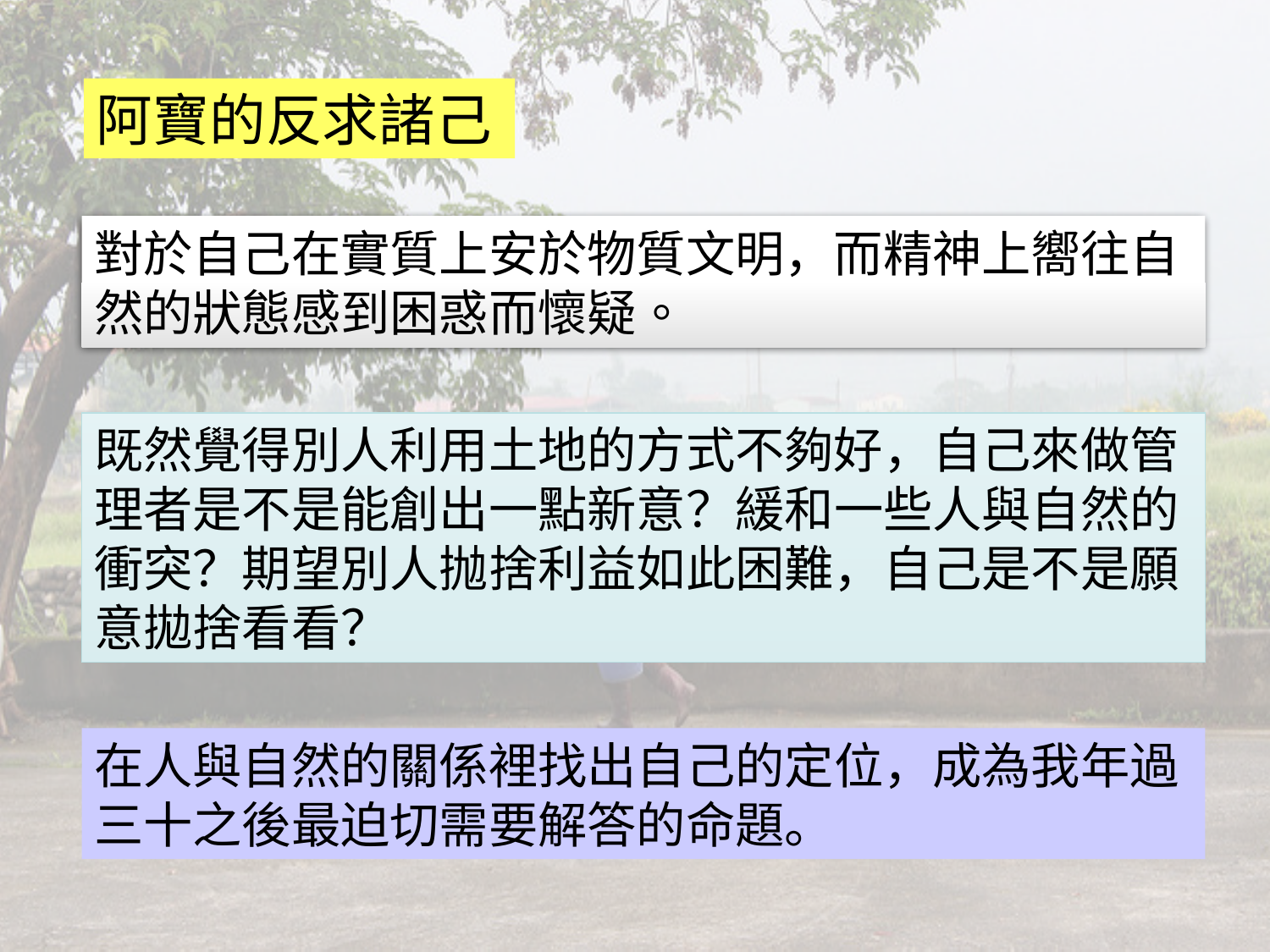

阿寶的反求諸己
對於自己在實質上安於物質文明，而精神上嚮往自然的狀態感到困惑而懷疑。
既然覺得別人利用土地的方式不夠好，自己來做管理者是不是能創出一點新意？緩和一些人與自然的衝突？期望別人抛捨利益如此困難，自己是不是願意拋捨看看？
在人與自然的關係裡找出自己的定位，成為我年過三十之後最迫切需要解答的命題。